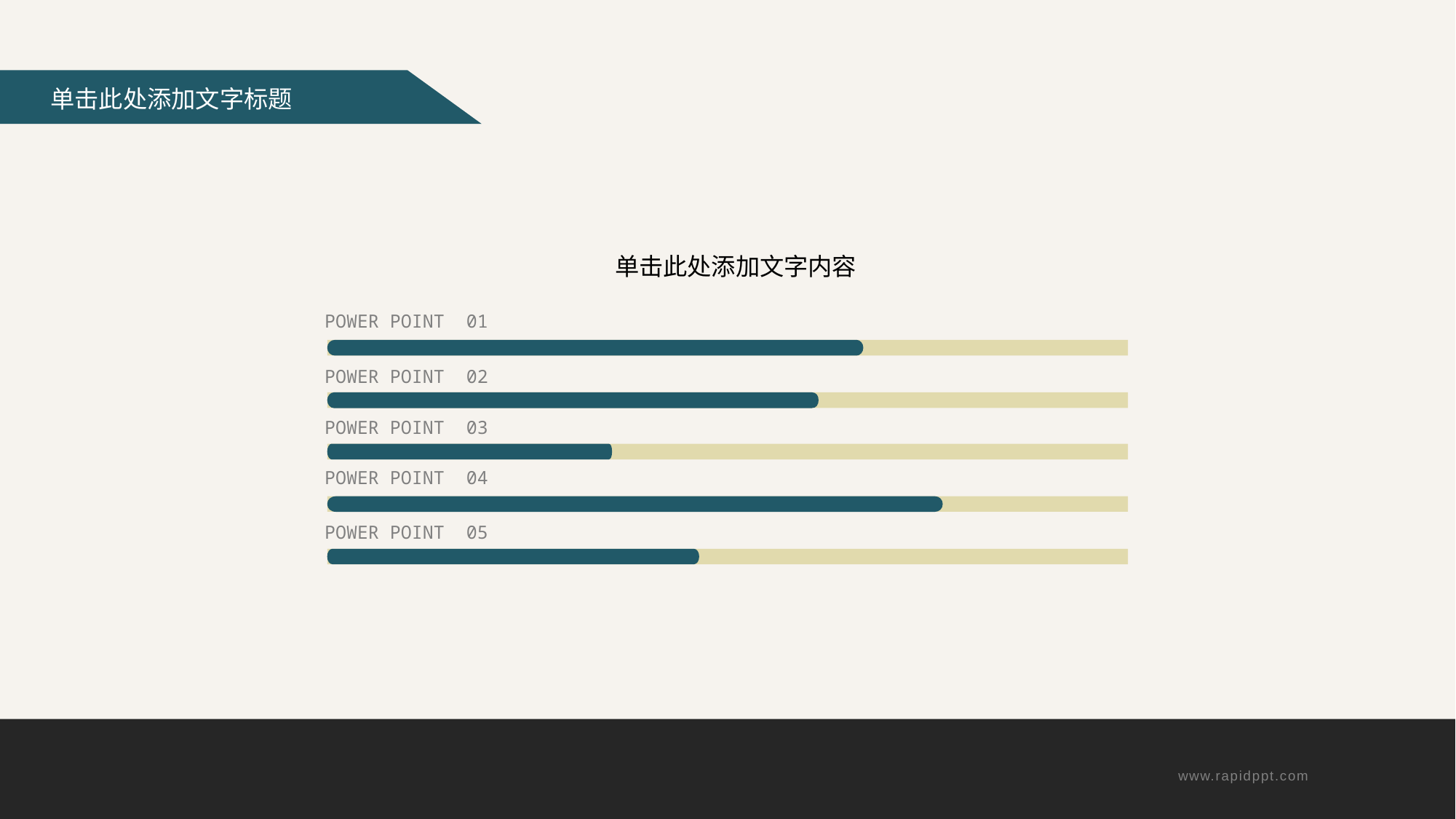

单击此处添加文字内容
POWER POINT  01

POWER POINT  02

POWER POINT  03

POWER POINT  04

POWER POINT  05